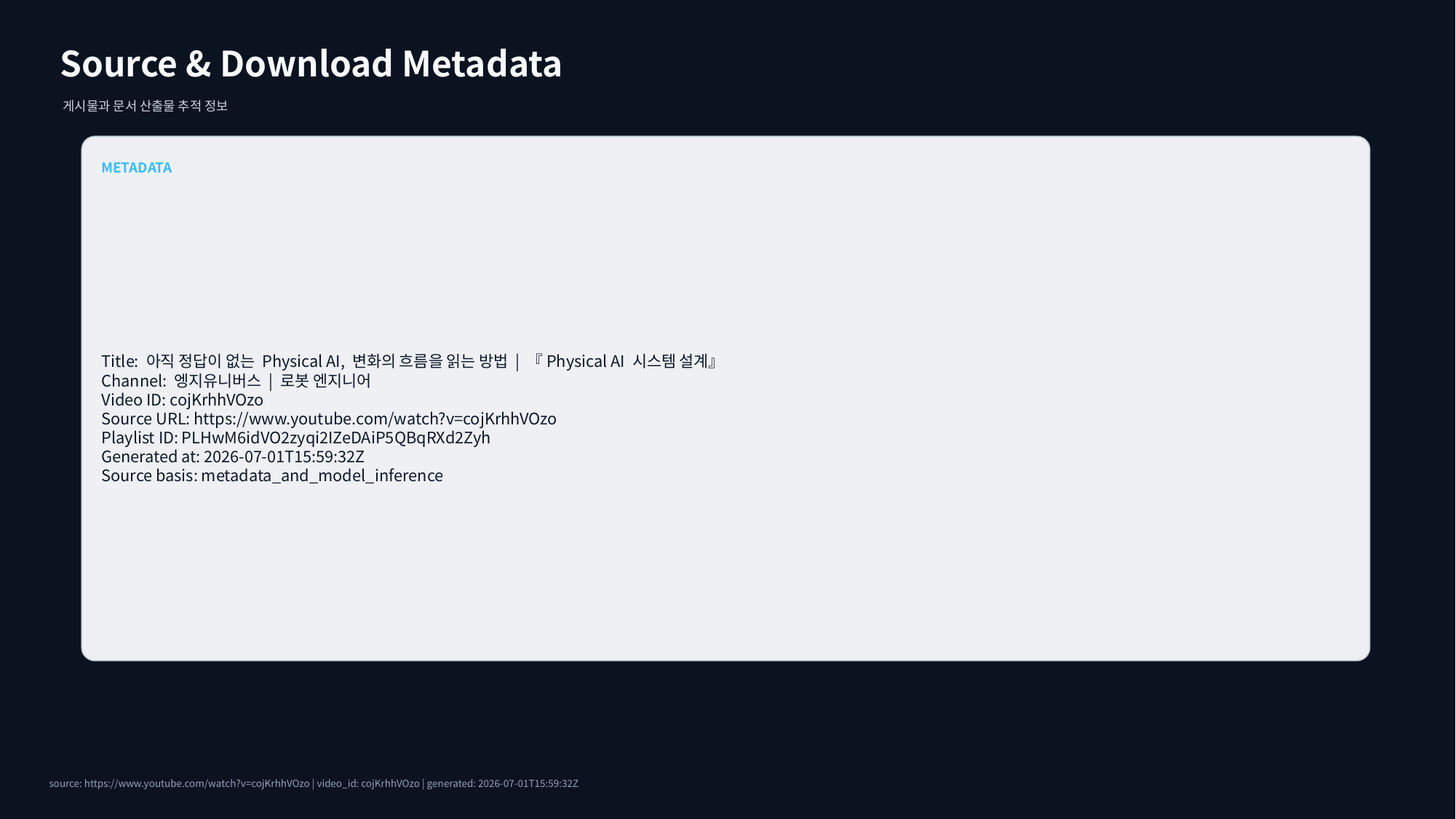

Source & Download Metadata
게시물과 문서 산출물 추적 정보

METADATA
Title: 아직 정답이 없는 Physical AI, 변화의 흐름을 읽는 방법 | 『Physical AI 시스템 설계』
Channel: 엥지유니버스 | 로봇 엔지니어
Video ID: cojKrhhVOzo
Source URL: https://www.youtube.com/watch?v=cojKrhhVOzo
Playlist ID: PLHwM6idVO2zyqi2IZeDAiP5QBqRXd2Zyh
Generated at: 2026-07-01T15:59:32Z
Source basis: metadata_and_model_inference
source: https://www.youtube.com/watch?v=cojKrhhVOzo | video_id: cojKrhhVOzo | generated: 2026-07-01T15:59:32Z